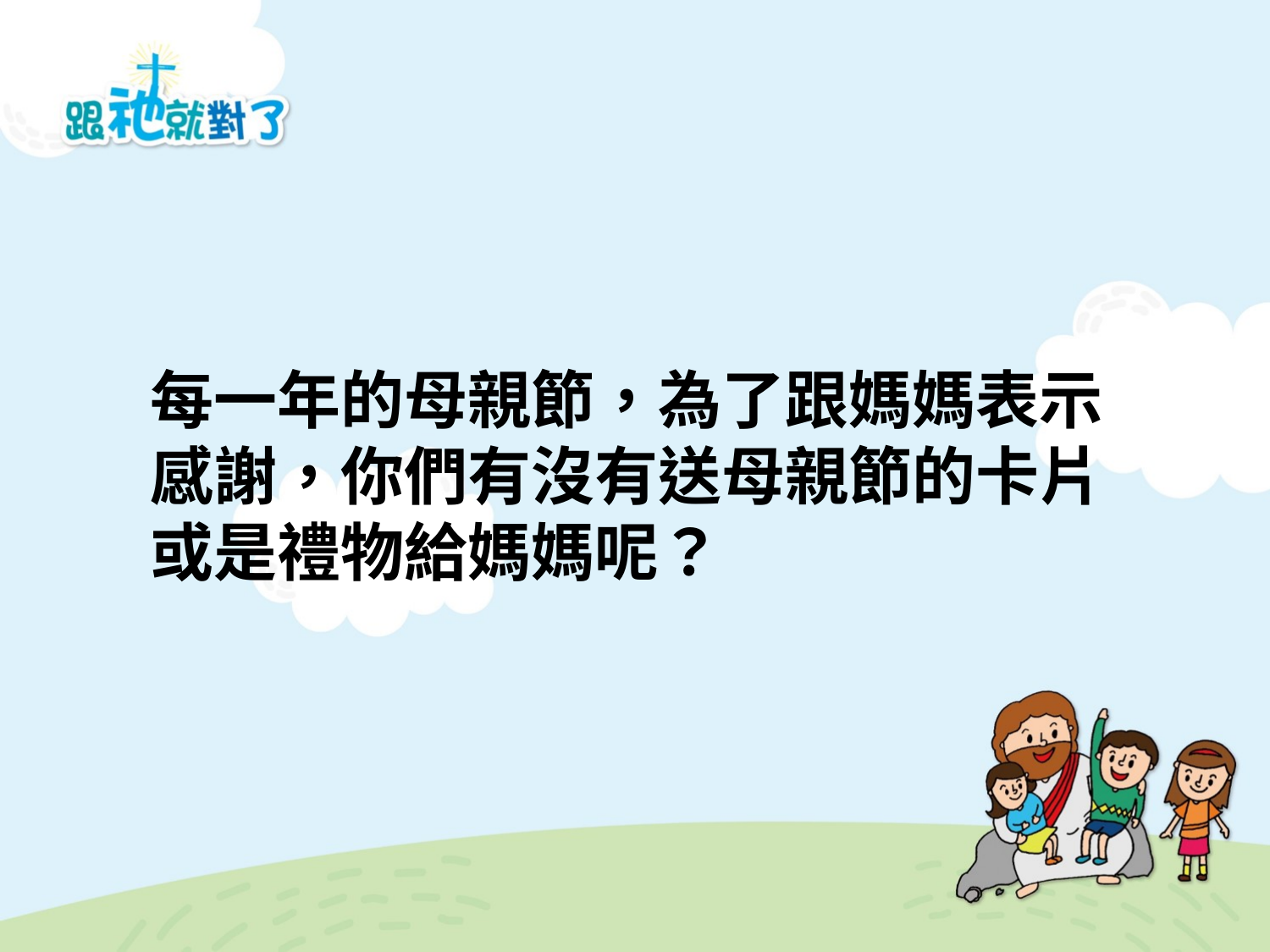

每一年的母親節，為了跟媽媽表示感謝，你們有沒有送母親節的卡片或是禮物給媽媽呢？